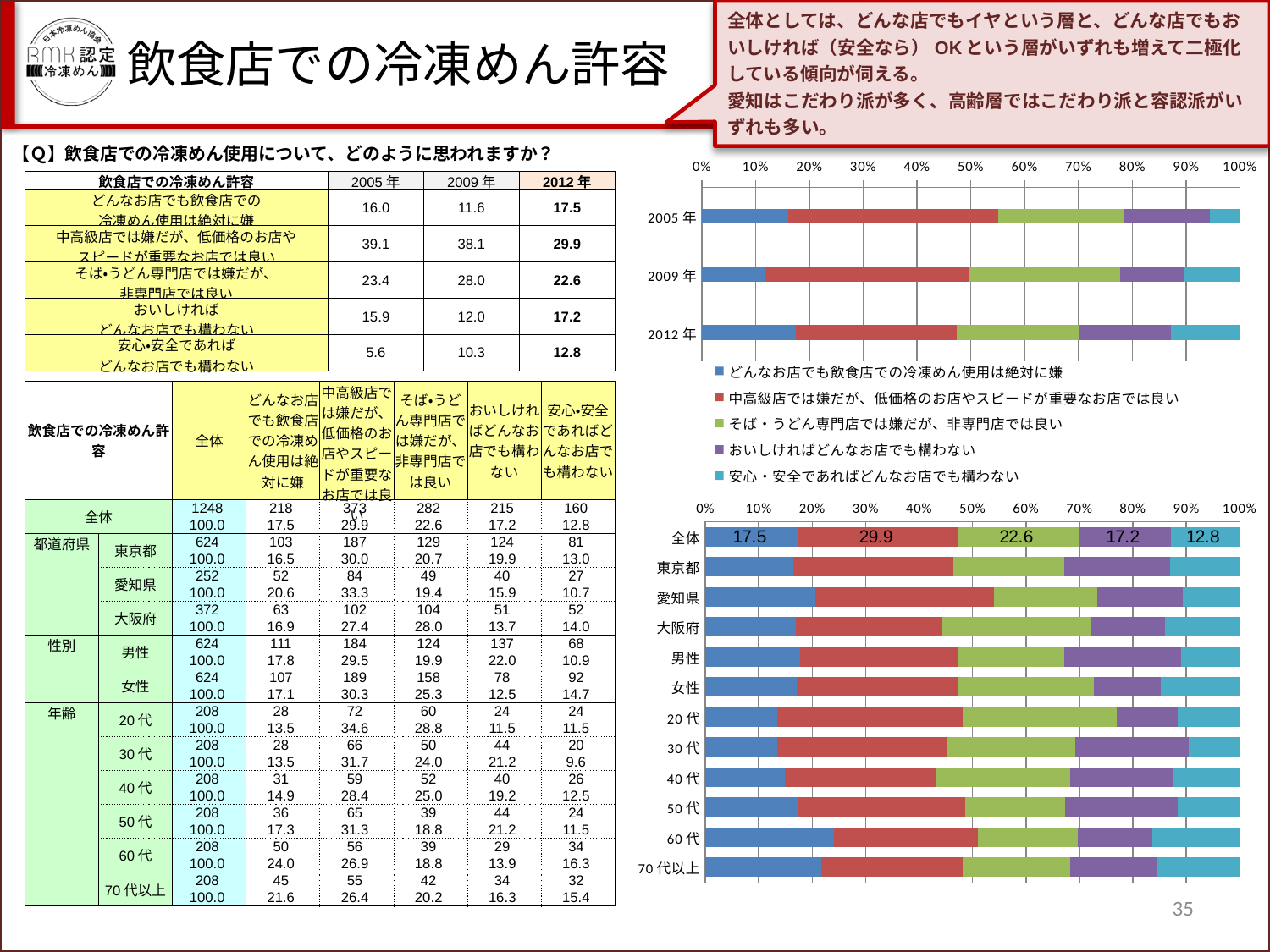

全体としては、どんな店でもイヤという層と、どんな店でもおいしければ（安全なら）OKという層がいずれも増えて二極化している傾向が伺える。
愛知はこだわり派が多く、高齢層ではこだわり派と容認派がいずれも多い。
飲食店での冷凍めん許容
【Ｑ】飲食店での冷凍めん使用について、どのように思われますか？

### Chart

| Category | どんなお店でも飲食店での冷凍めん使用は絶対に嫌 | 中高級店では嫌だが、低価格のお店やスピードが重要なお店では良い | そば・うどん専門店では嫌だが、非専門店では良い | おいしければどんなお店でも構わない | 安心・安全であればどんなお店でも構わない |
|---|---|---|---|---|---|
| 2005年 | 16.0 | 39.1 | 23.4 | 15.9 | 5.6 |
| 2009年 | 11.6 | 38.1 | 28.0 | 12.0 | 10.3 |
| 2012年 | 17.467948717948715 | 29.88782051282051 | 22.59615384615383 | 17.227564102564102 | 12.82051282051282 |
| 飲食店での冷凍めん許容 | 2005年 | 2009年 | 2012年 |
| --- | --- | --- | --- |
| どんなお店でも飲食店での 冷凍めん使用は絶対に嫌 | 16.0 | 11.6 | 17.5 |
| 中高級店では嫌だが、低価格のお店や スピードが重要なお店では良い | 39.1 | 38.1 | 29.9 |
| そば・うどん専門店では嫌だが、 非専門店では良い | 23.4 | 28.0 | 22.6 |
| おいしければ どんなお店でも構わない | 15.9 | 12.0 | 17.2 |
| 安心・安全であれば どんなお店でも構わない | 5.6 | 10.3 | 12.8 |

### Chart

| Category | どんなお店でも飲食店での冷凍めん使用は絶対に嫌 | 中高級店では嫌だが、低価格のお店やスピードが重要なお店では良い | そば・うどん専門店では嫌だが、非専門店では良い | おいしければどんなお店でも構わない | 安心・安全であればどんなお店でも構わない |
|---|---|---|---|---|---|
| 全体 | 17.467948717948715 | 29.88782051282051 | 22.59615384615383 | 17.227564102564102 | 12.82051282051282 |
| 東京都 | 16.506410256410252 | 29.967948717948715 | 20.67307692307693 | 19.871794871794872 | 12.98076923076925 |
| 愛知県 | 20.634920634920633 | 33.33333333333333 | 19.444444444444446 | 15.873015873015872 | 10.714285714285714 |
| 大阪府 | 16.935483870967694 | 27.419354838709676 | 27.956989247311807 | 13.709677419354838 | 13.978494623655923 |
| 男性 | 17.788461538461515 | 29.48717948717949 | 19.871794871794872 | 21.955128205128176 | 10.897435897435916 |
| 女性 | 17.147435897435887 | 30.288461538461515 | 25.3205128205128 | 12.5 | 14.743589743589746 |
| 20代 | 13.461538461538462 | 34.61538461538457 | 28.84615384615383 | 11.538461538461538 | 11.538461538461538 |
| 30代 | 13.461538461538462 | 31.730769230769184 | 24.03846153846153 | 21.15384615384617 | 9.61538461538463 |
| 40代 | 14.903846153846162 | 28.365384615384613 | 25.0 | 19.230769230769194 | 12.5 |
| 50代 | 17.307692307692307 | 31.25 | 18.75 | 21.15384615384617 | 11.538461538461538 |
| 60代 | 24.03846153846153 | 26.923076923076923 | 18.75 | 13.942307692307702 | 16.34615384615383 |
| 70代以上 | 21.63461538461539 | 26.442307692307672 | 20.192307692307686 | 16.34615384615383 | 15.384615384615385 |
| 飲食店での冷凍めん許容 |  | 全体 | どんなお店でも飲食店での冷凍めん使用は絶対に嫌 | 中高級店では嫌だが、低価格のお店やスピードが重要なお店では良い | そば・うどん専門店では嫌だが、非専門店では良い | おいしければどんなお店でも構わない | 安心・安全であればどんなお店でも構わない |
| --- | --- | --- | --- | --- | --- | --- | --- |
| 全体 |  | 1248 | 218 | 373 | 282 | 215 | 160 |
|  |  | 100.0 | 17.5 | 29.9 | 22.6 | 17.2 | 12.8 |
| 都道府県 | 東京都 | 624 | 103 | 187 | 129 | 124 | 81 |
|  |  | 100.0 | 16.5 | 30.0 | 20.7 | 19.9 | 13.0 |
|  | 愛知県 | 252 | 52 | 84 | 49 | 40 | 27 |
|  |  | 100.0 | 20.6 | 33.3 | 19.4 | 15.9 | 10.7 |
|  | 大阪府 | 372 | 63 | 102 | 104 | 51 | 52 |
|  |  | 100.0 | 16.9 | 27.4 | 28.0 | 13.7 | 14.0 |
| 性別 | 男性 | 624 | 111 | 184 | 124 | 137 | 68 |
|  |  | 100.0 | 17.8 | 29.5 | 19.9 | 22.0 | 10.9 |
|  | 女性 | 624 | 107 | 189 | 158 | 78 | 92 |
|  |  | 100.0 | 17.1 | 30.3 | 25.3 | 12.5 | 14.7 |
| 年齢 | 20代 | 208 | 28 | 72 | 60 | 24 | 24 |
|  |  | 100.0 | 13.5 | 34.6 | 28.8 | 11.5 | 11.5 |
|  | 30代 | 208 | 28 | 66 | 50 | 44 | 20 |
|  |  | 100.0 | 13.5 | 31.7 | 24.0 | 21.2 | 9.6 |
|  | 40代 | 208 | 31 | 59 | 52 | 40 | 26 |
|  |  | 100.0 | 14.9 | 28.4 | 25.0 | 19.2 | 12.5 |
|  | 50代 | 208 | 36 | 65 | 39 | 44 | 24 |
|  |  | 100.0 | 17.3 | 31.3 | 18.8 | 21.2 | 11.5 |
|  | 60代 | 208 | 50 | 56 | 39 | 29 | 34 |
|  |  | 100.0 | 24.0 | 26.9 | 18.8 | 13.9 | 16.3 |
|  | 70代以上 | 208 | 45 | 55 | 42 | 34 | 32 |
|  |  | 100.0 | 21.6 | 26.4 | 20.2 | 16.3 | 15.4 |
35